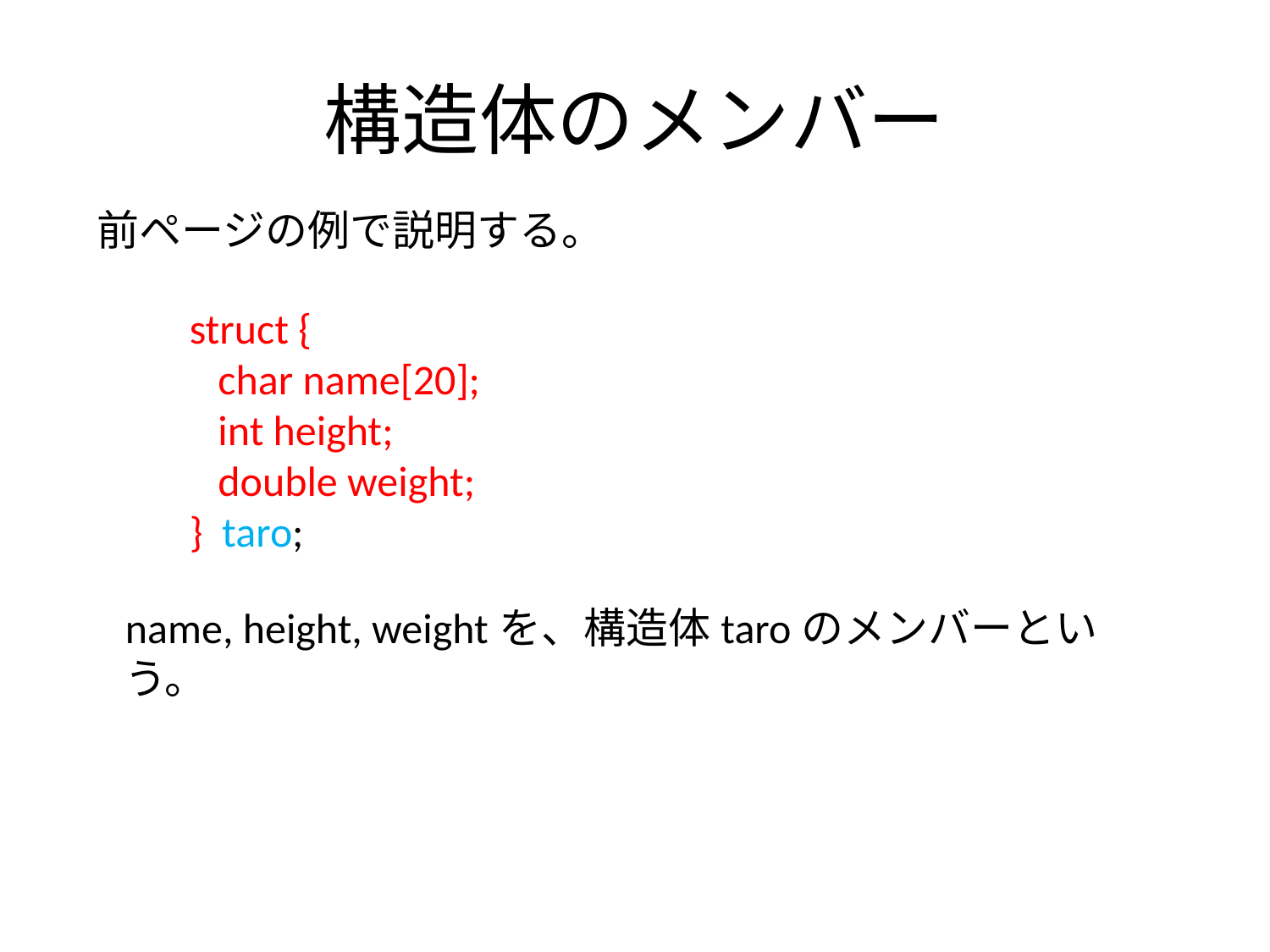

# 構造体のメンバー
前ページの例で説明する。
   struct {
      char name[20];
      int height;
      double weight;
   }  taro;
name, height, weightを、構造体taroのメンバーという。